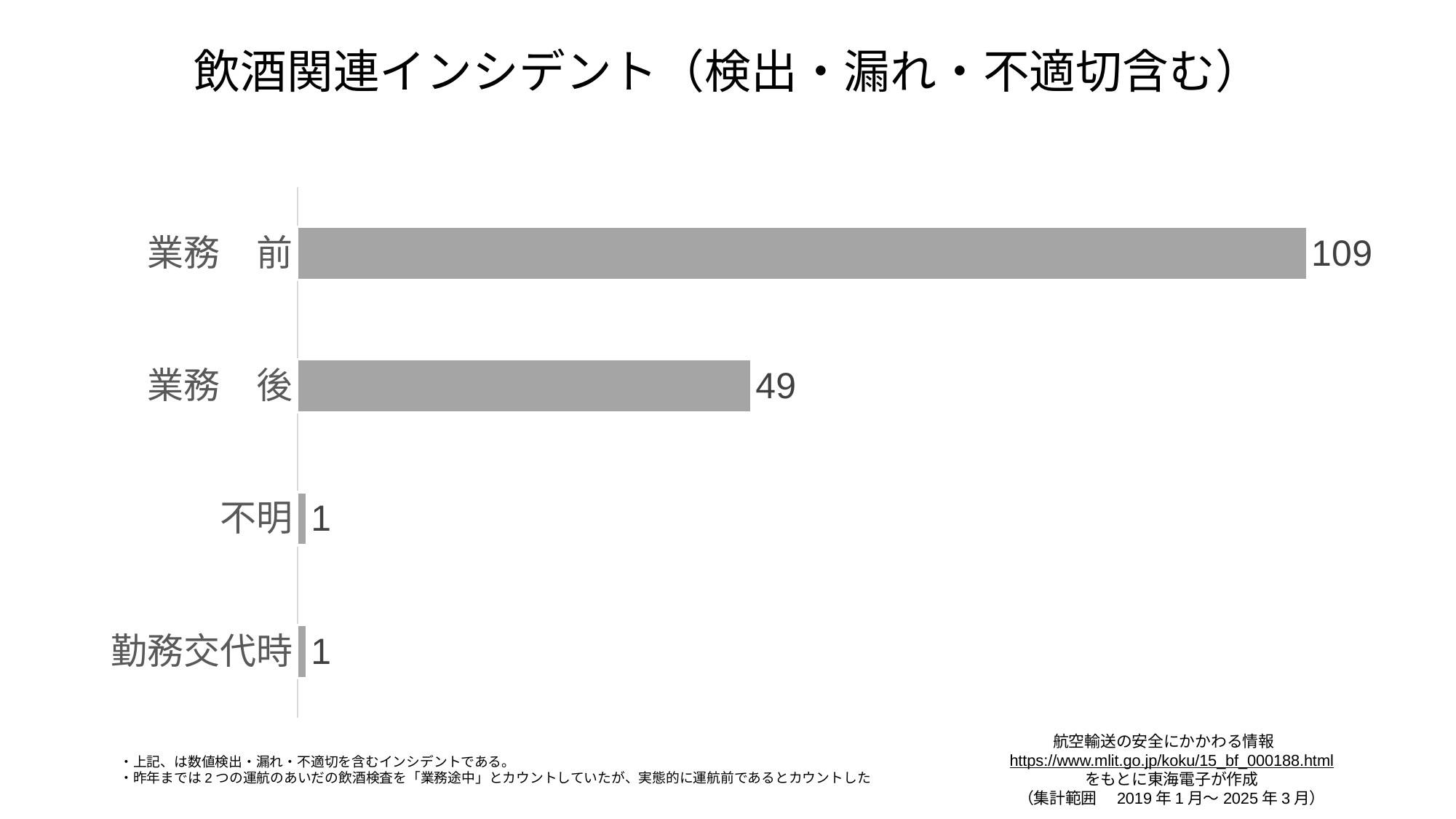

# 飲酒関連インシデント（検出・漏れ・不適切含む）

### Chart

| Category | 件数 |
|---|---|
| 勤務交代時 | 1.0 |
| 不明 | 1.0 |
| 業務　後 | 49.0 |
| 業務　前 | 109.0 |
航空輸送の安全にかかわる情報
https://www.mlit.go.jp/koku/15_bf_000188.html
をもとに東海電子が作成
（集計範囲　2019年1月～2025年3月）
・上記、は数値検出・漏れ・不適切を含むインシデントである。
・昨年までは2つの運航のあいだの飲酒検査を「業務途中」とカウントしていたが、実態的に運航前であるとカウントした